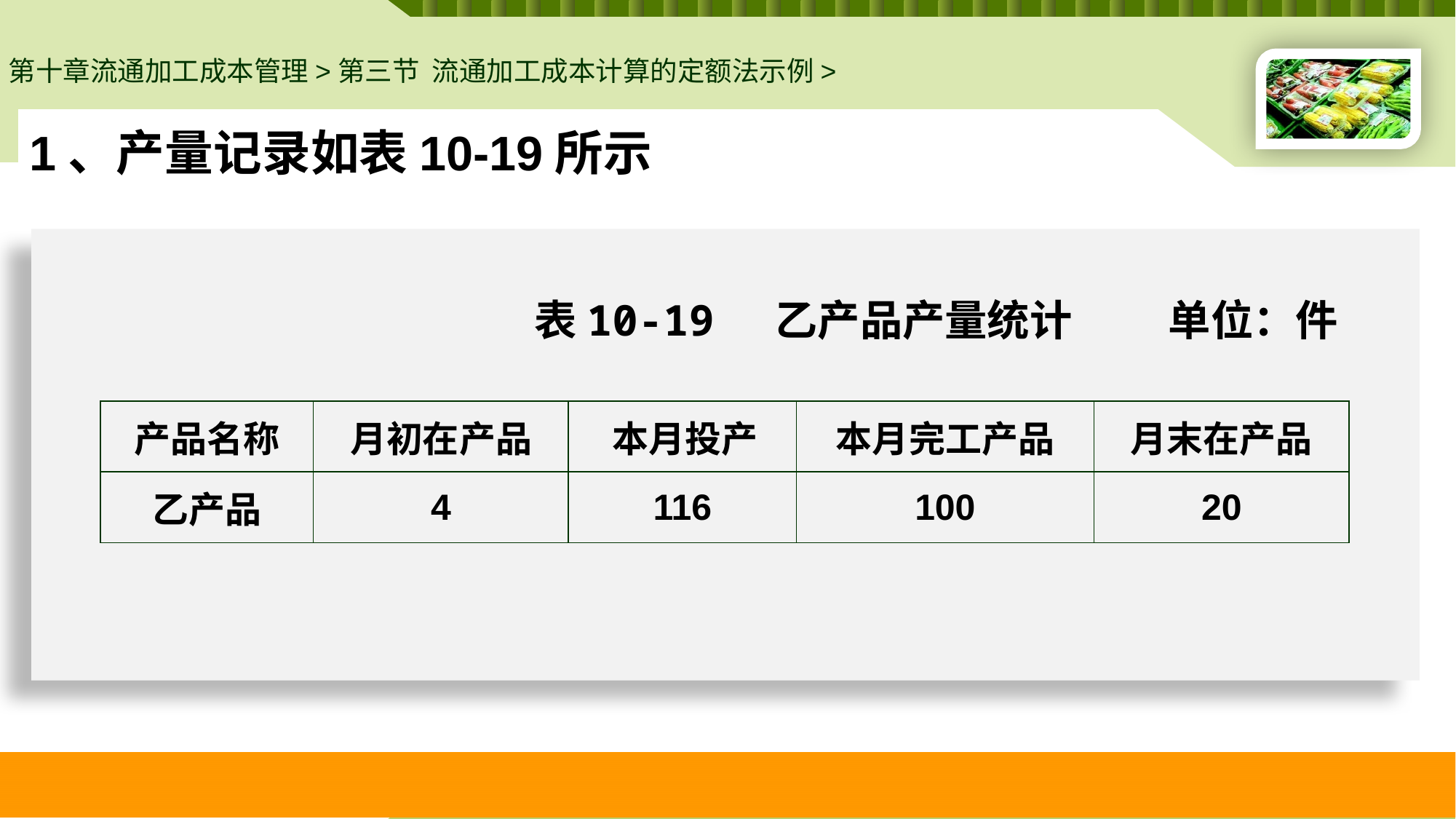

第十章流通加工成本管理>第三节  流通加工成本计算的定额法示例>
1、产量记录如表10-19所示

# 表10-19  乙产品产量统计          单位：件
| 产品名称 | 月初在产品 | 本月投产 | 本月完工产品 | 月末在产品 |
| --- | --- | --- | --- | --- |
| 乙产品 | 4 | 116 | 100 | 20 |